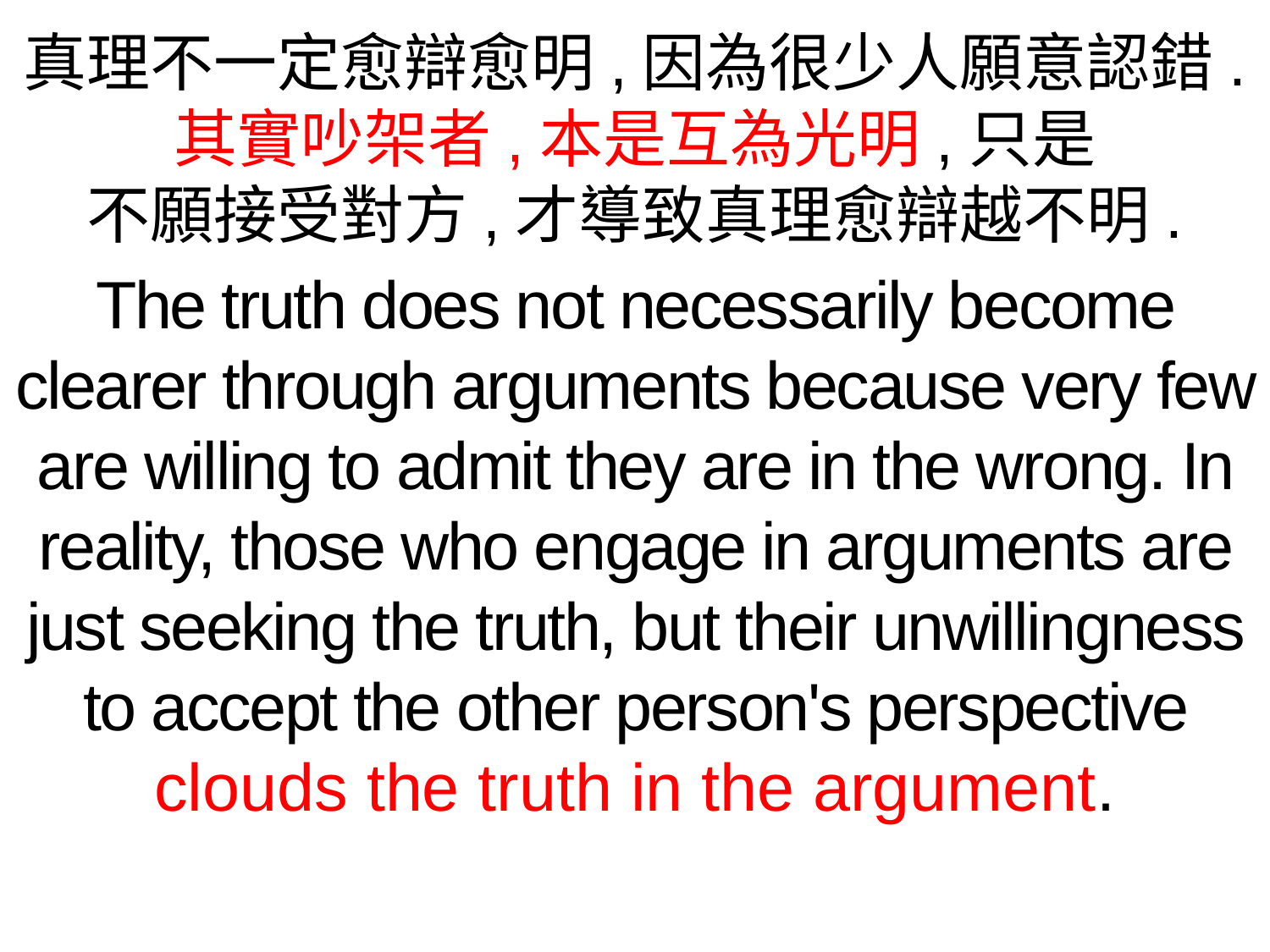

真理不一定愈辯愈明,因為很少人願意認錯.
其實吵架者,本是互為光明,只是
不願接受對方,才導致真理愈辯越不明.
The truth does not necessarily become clearer through arguments because very few are willing to admit they are in the wrong. In reality, those who engage in arguments are just seeking the truth, but their unwillingness to accept the other person's perspective clouds the truth in the argument.